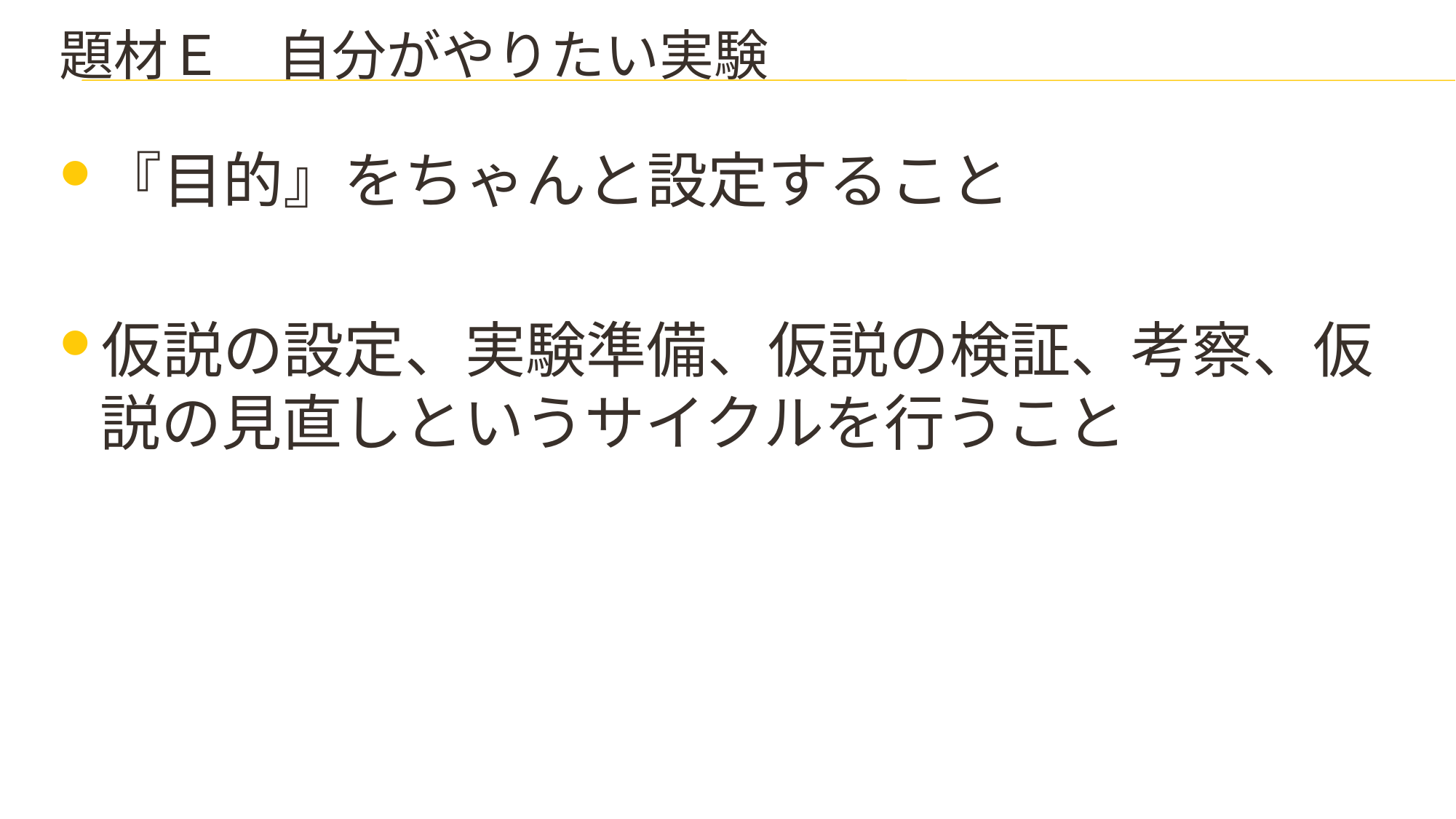

# 題材Ｅ　自分がやりたい実験
『目的』をちゃんと設定すること

仮説の設定、実験準備、仮説の検証、考察、仮説の見直しというサイクルを行うこと